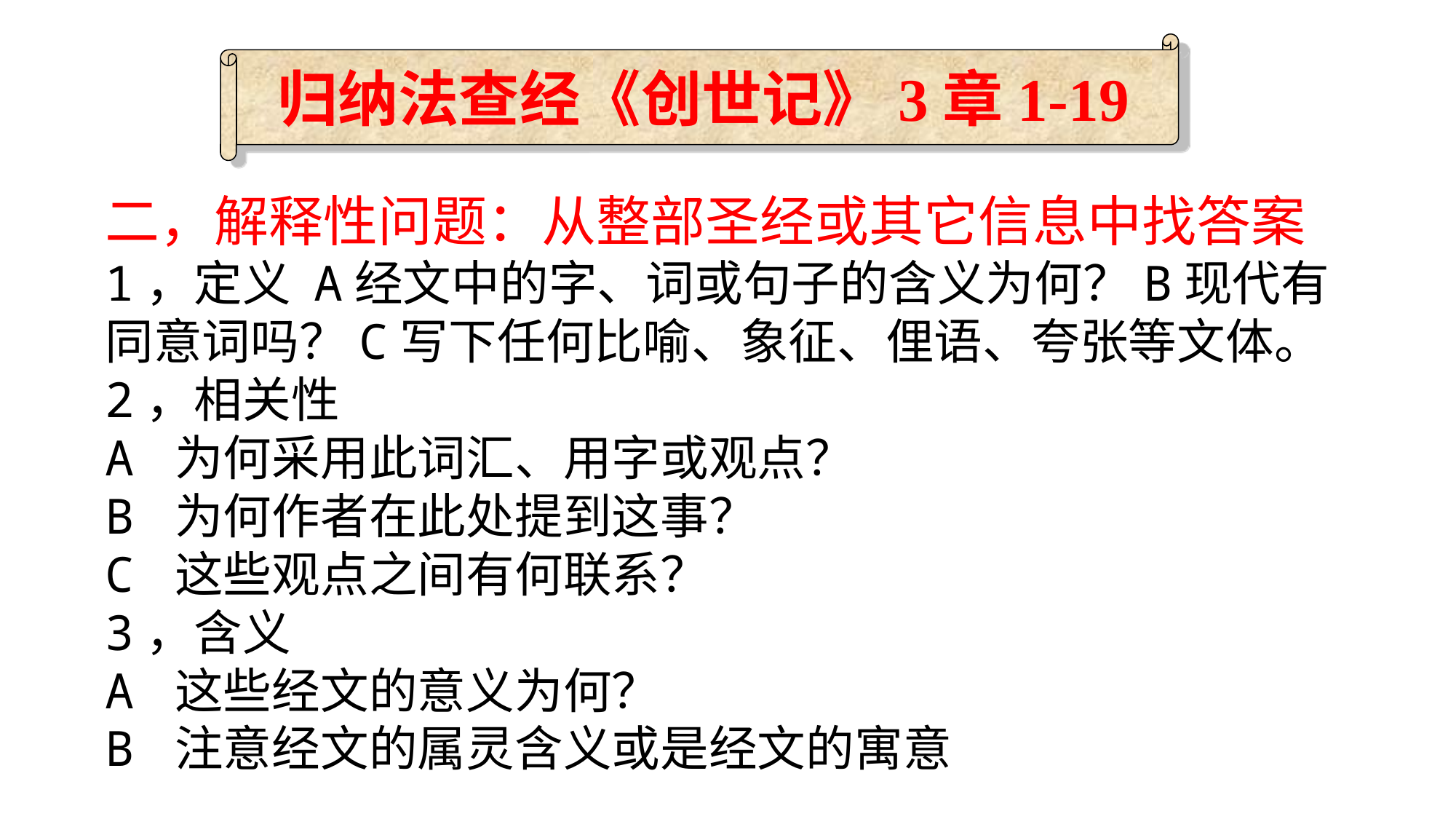

归纳法查经《创世记》3章1-19
二，解释性问题：从整部圣经或其它信息中找答案
1，定义 A经文中的字、词或句子的含义为何？B现代有同意词吗？C写下任何比喻、象征、俚语、夸张等文体。
2，相关性
A 为何采用此词汇、用字或观点？
B 为何作者在此处提到这事？
C 这些观点之间有何联系？
3，含义
A 这些经文的意义为何？
B 注意经文的属灵含义或是经文的寓意